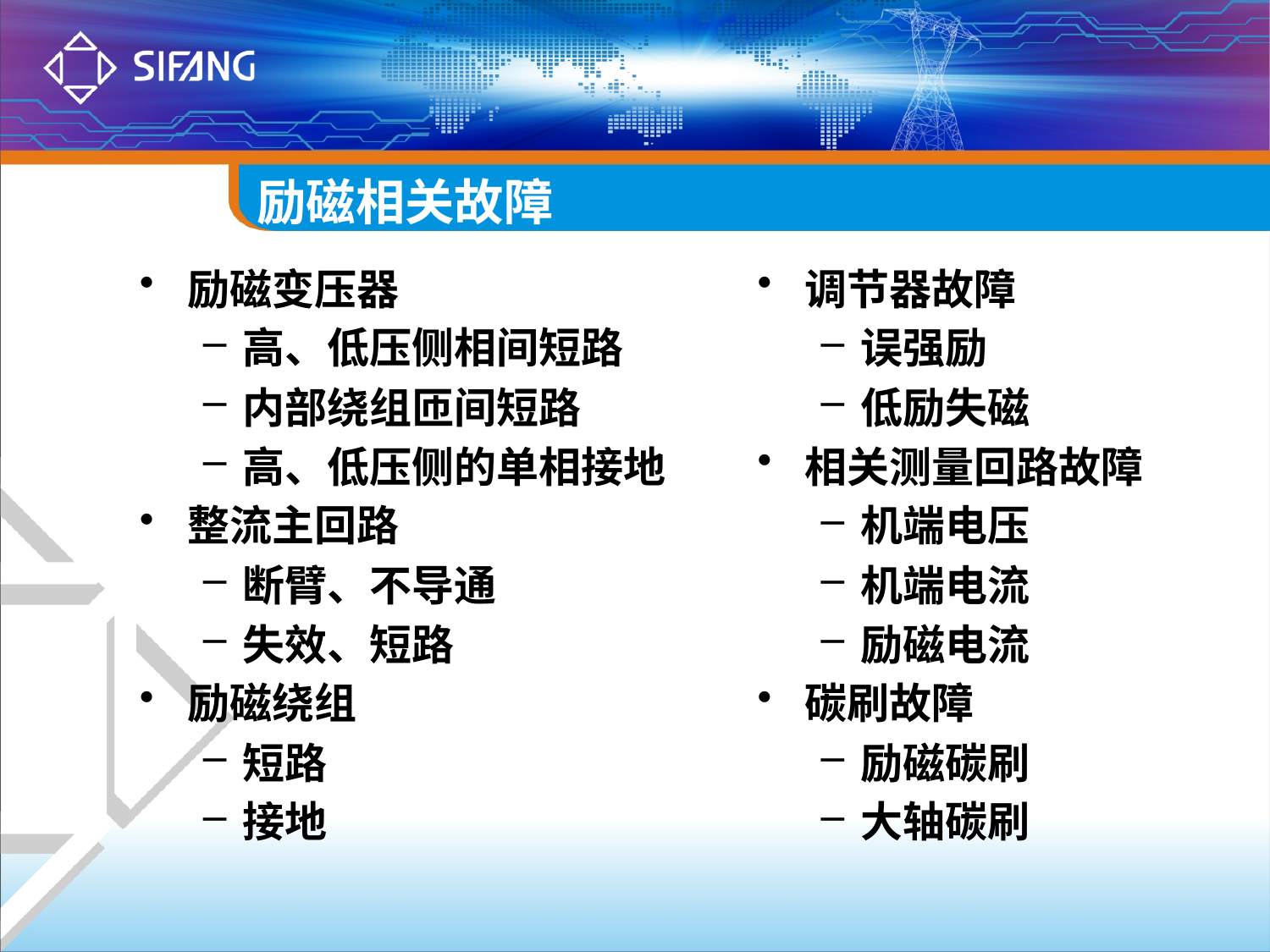

励磁相关故障
励磁变压器
高、低压侧相间短路
内部绕组匝间短路
高、低压侧的单相接地
整流主回路
断臂、不导通
失效、短路
励磁绕组
短路
接地

调节器故障
误强励
低励失磁
相关测量回路故障
机端电压
机端电流
励磁电流
碳刷故障
励磁碳刷
大轴碳刷